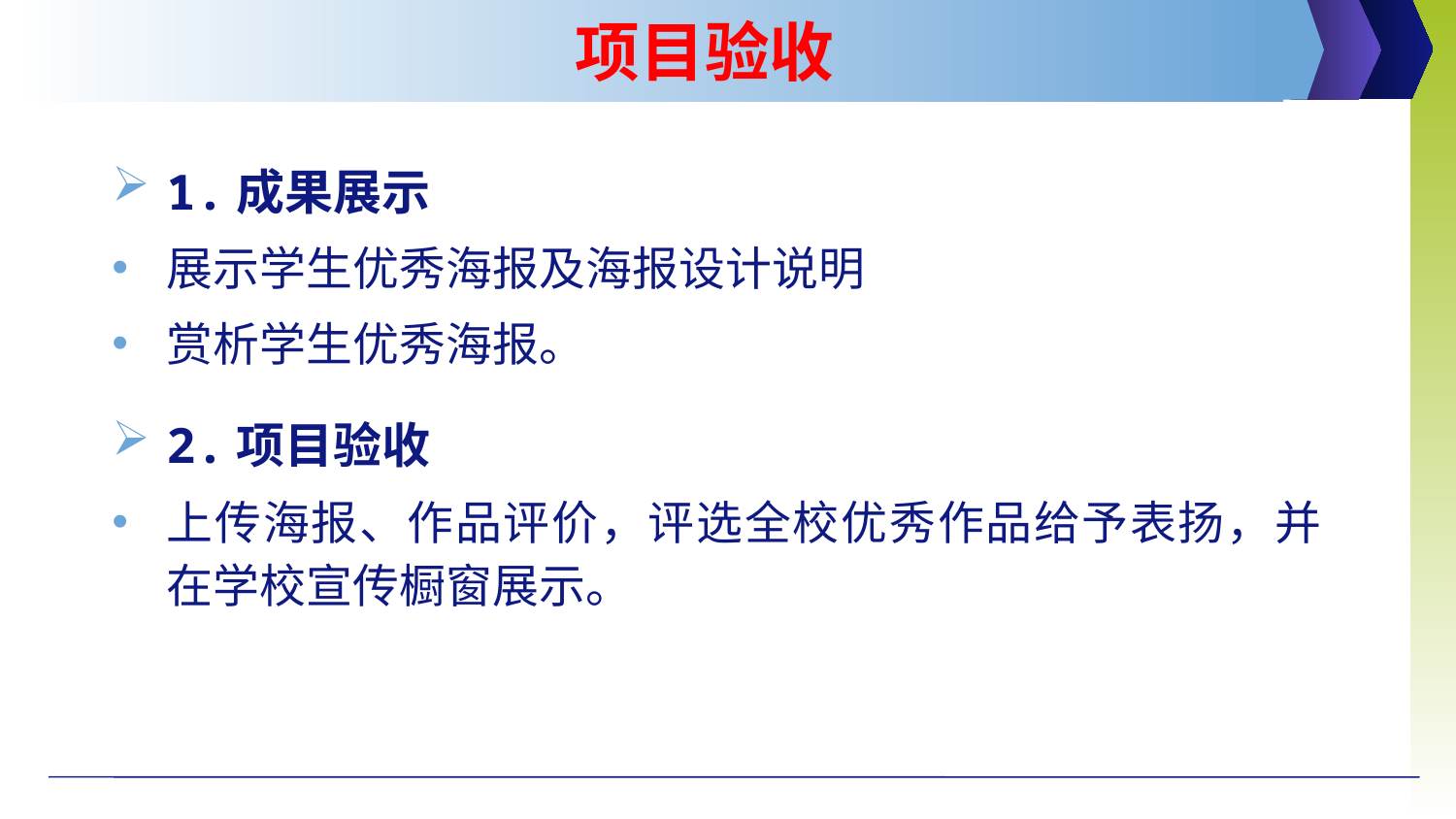

# 项目验收
1.成果展示
展示学生优秀海报及海报设计说明
赏析学生优秀海报。
2.项目验收
上传海报、作品评价，评选全校优秀作品给予表扬，并在学校宣传橱窗展示。